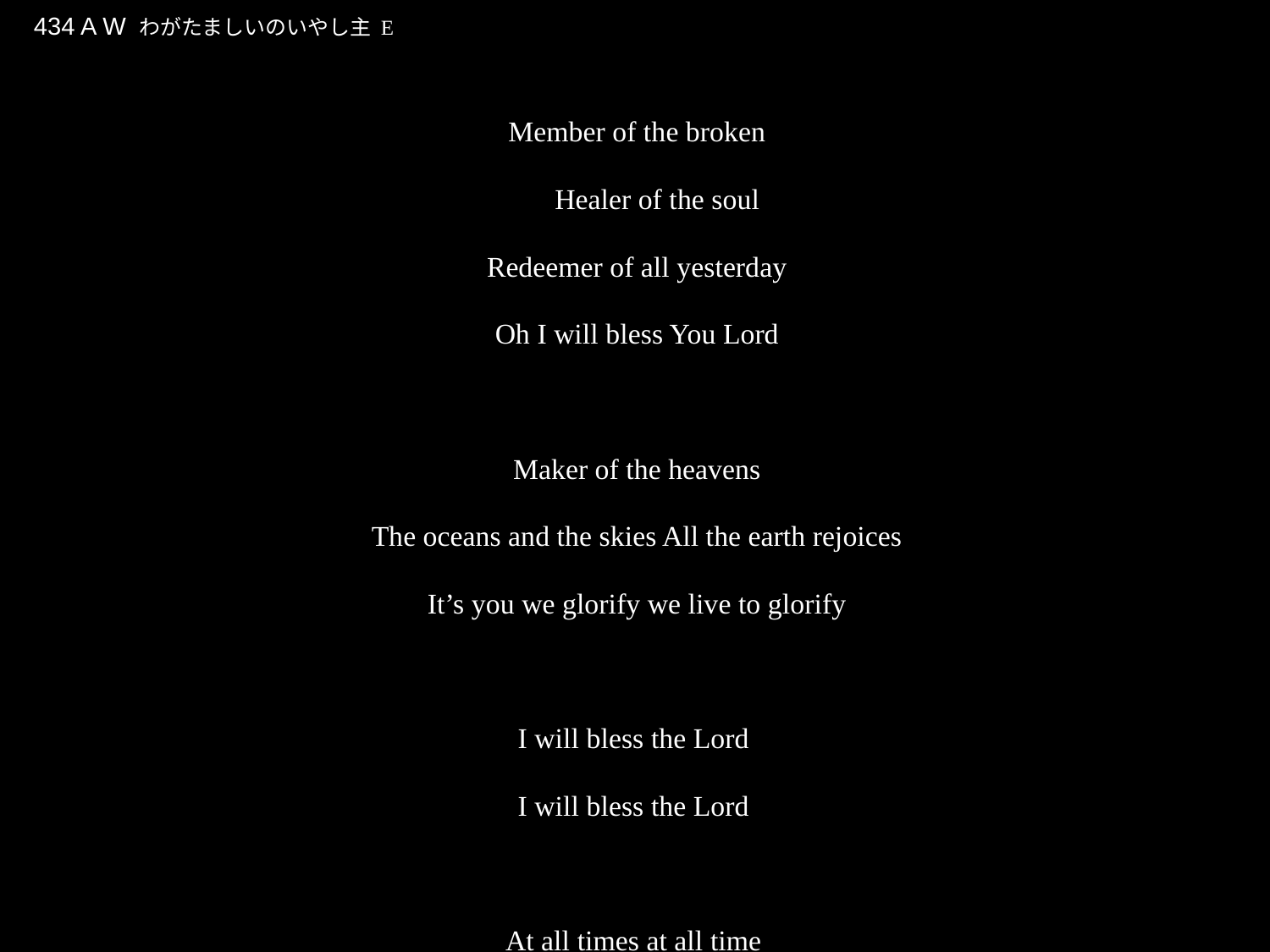

わがたましいのいやしぬし
★P
434 A W わがたましいのいやし主 E
★２
Member of the broken
　Healer of the soul
Redeemer of all yesterday
Oh I will bless You Lord

Maker of the heavens
The oceans and the skies All the earth rejoices
It’s you we glorify we live to glorify

I will bless the Lord
I will bless the Lord

At all times at all time